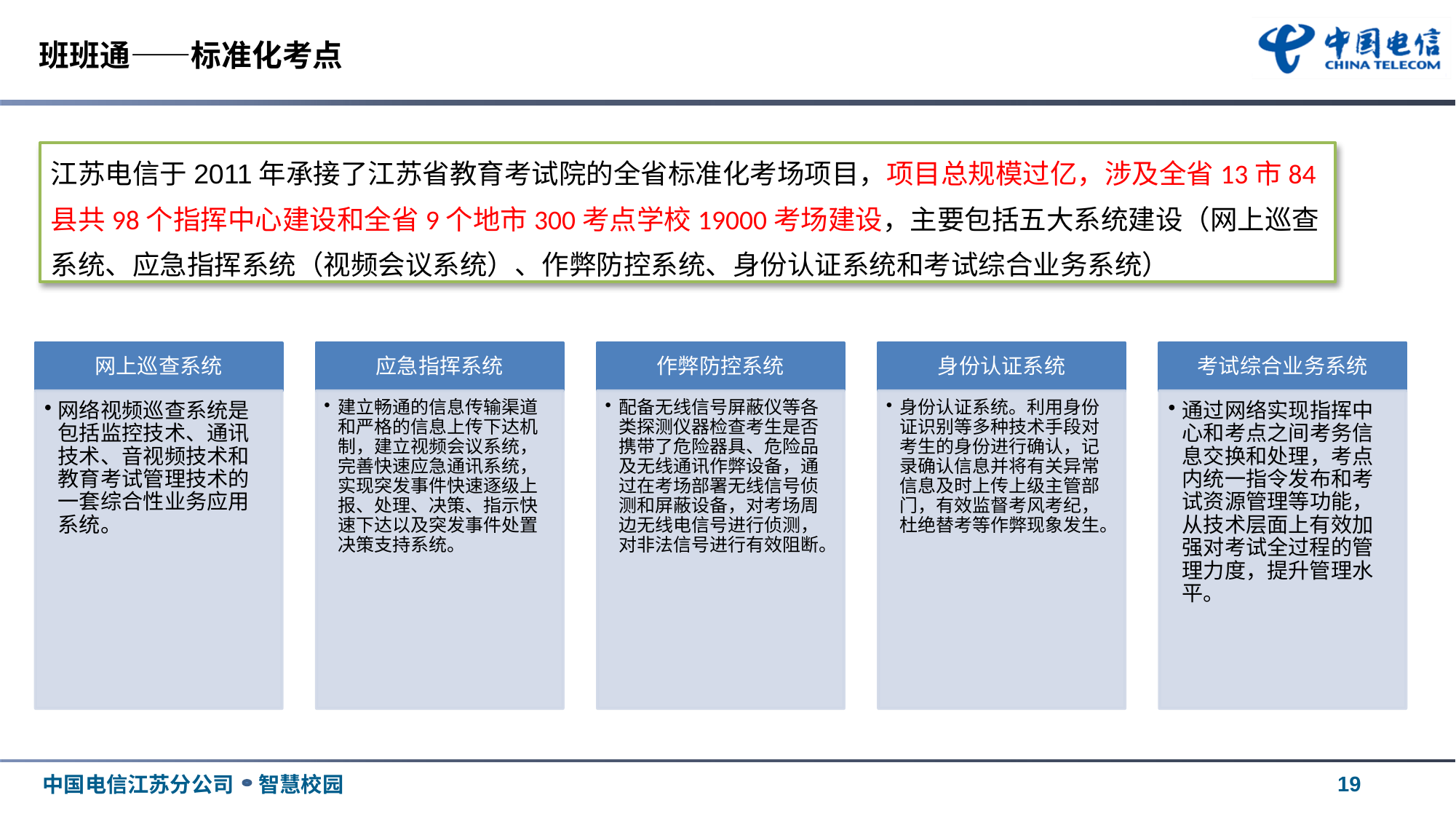

# 班班通——标准化考点
江苏电信于2011年承接了江苏省教育考试院的全省标准化考场项目，项目总规模过亿，涉及全省13市84县共98个指挥中心建设和全省9个地市300考点学校19000考场建设，主要包括五大系统建设（网上巡查系统、应急指挥系统（视频会议系统）、作弊防控系统、身份认证系统和考试综合业务系统）
网上巡查系统
网络视频巡查系统是包括监控技术、通讯技术、音视频技术和教育考试管理技术的一套综合性业务应用系统。
应急指挥系统
建立畅通的信息传输渠道和严格的信息上传下达机制，建立视频会议系统，完善快速应急通讯系统，实现突发事件快速逐级上报、处理、决策、指示快速下达以及突发事件处置决策支持系统。
作弊防控系统
配备无线信号屏蔽仪等各类探测仪器检查考生是否携带了危险器具、危险品及无线通讯作弊设备，通过在考场部署无线信号侦测和屏蔽设备，对考场周边无线电信号进行侦测，对非法信号进行有效阻断。
身份认证系统
身份认证系统。利用身份证识别等多种技术手段对考生的身份进行确认，记录确认信息并将有关异常信息及时上传上级主管部门，有效监督考风考纪，杜绝替考等作弊现象发生。
考试综合业务系统
通过网络实现指挥中心和考点之间考务信息交换和处理，考点内统一指令发布和考试资源管理等功能，从技术层面上有效加强对考试全过程的管理力度，提升管理水平。